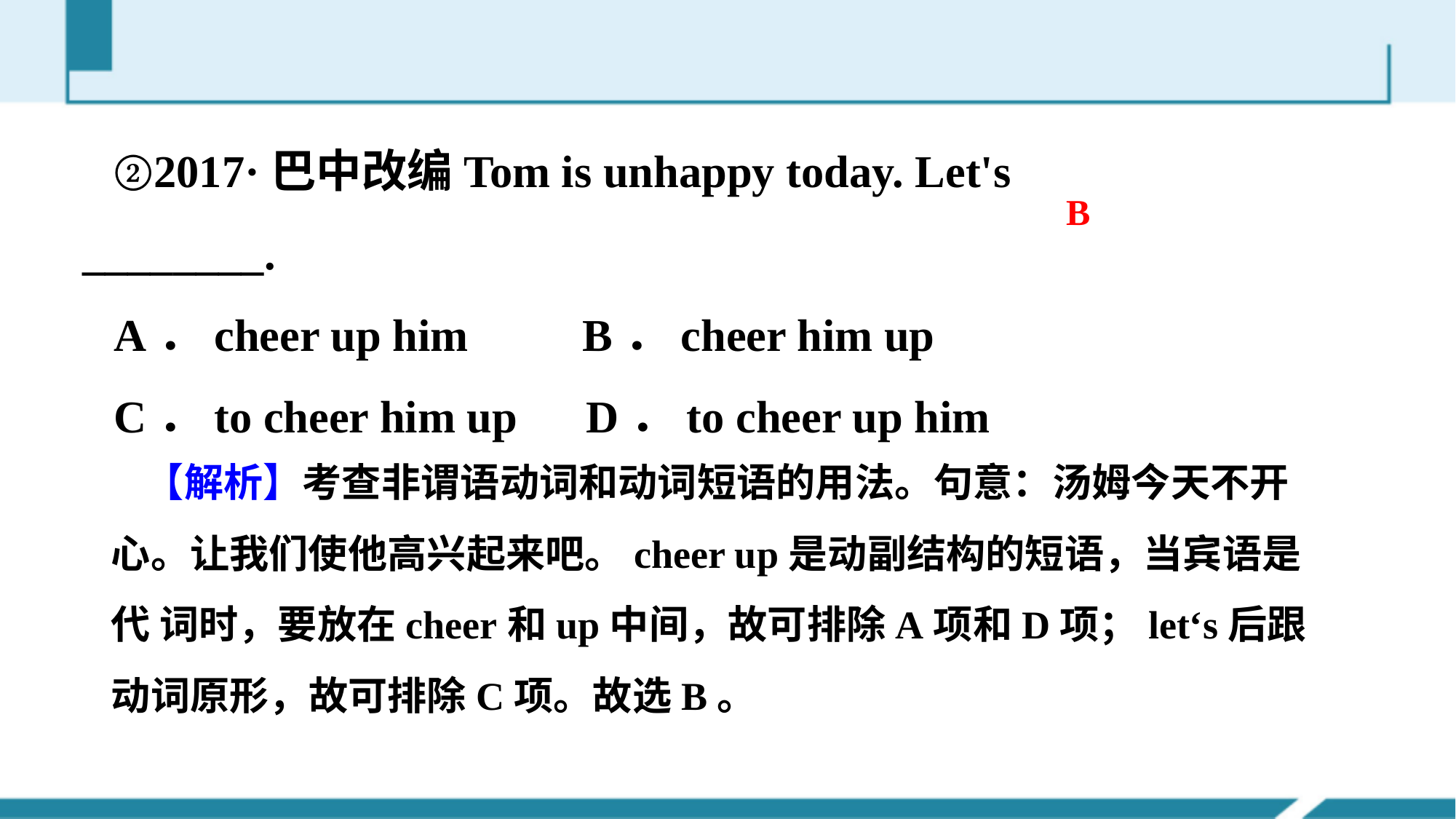

②2017·巴中改编Tom is unhappy today. Let's ________.
A．cheer up him          B．cheer him up
C．to cheer him up      D．to cheer up him
B
【解析】考查非谓语动词和动词短语的用法。句意：汤姆今天不开 心。让我们使他高兴起来吧。cheer up是动副结构的短语，当宾语是代 词时，要放在cheer和up中间，故可排除A项和D项；let‘s后跟动词原形，故可排除C项。故选B。